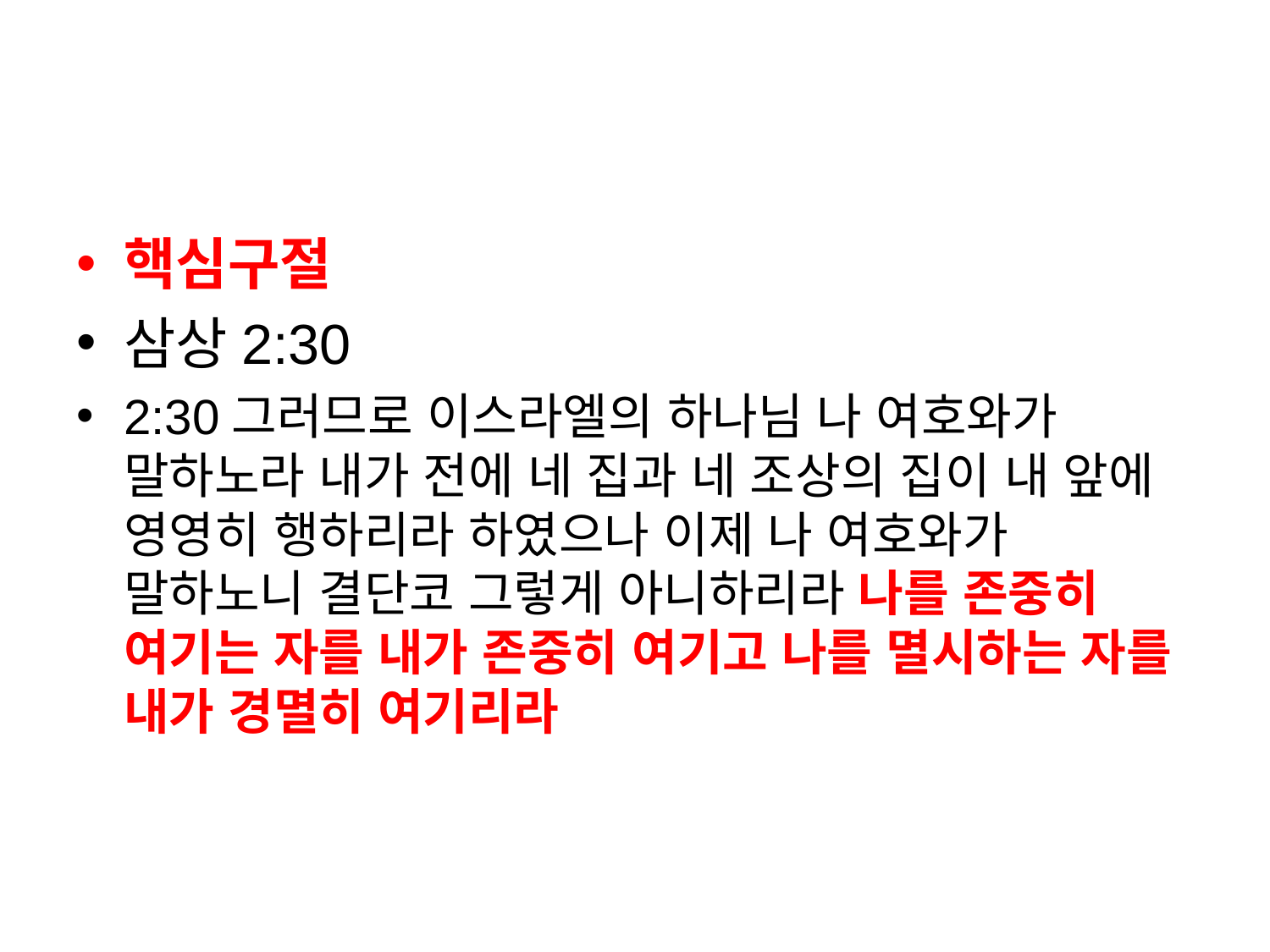

#
핵심구절
삼상2:30
2:30그러므로 이스라엘의 하나님 나 여호와가 말하노라 내가 전에 네 집과 네 조상의 집이 내 앞에 영영히 행하리라 하였으나 이제 나 여호와가 말하노니 결단코 그렇게 아니하리라 나를 존중히 여기는 자를 내가 존중히 여기고 나를 멸시하는 자를 내가 경멸히 여기리라